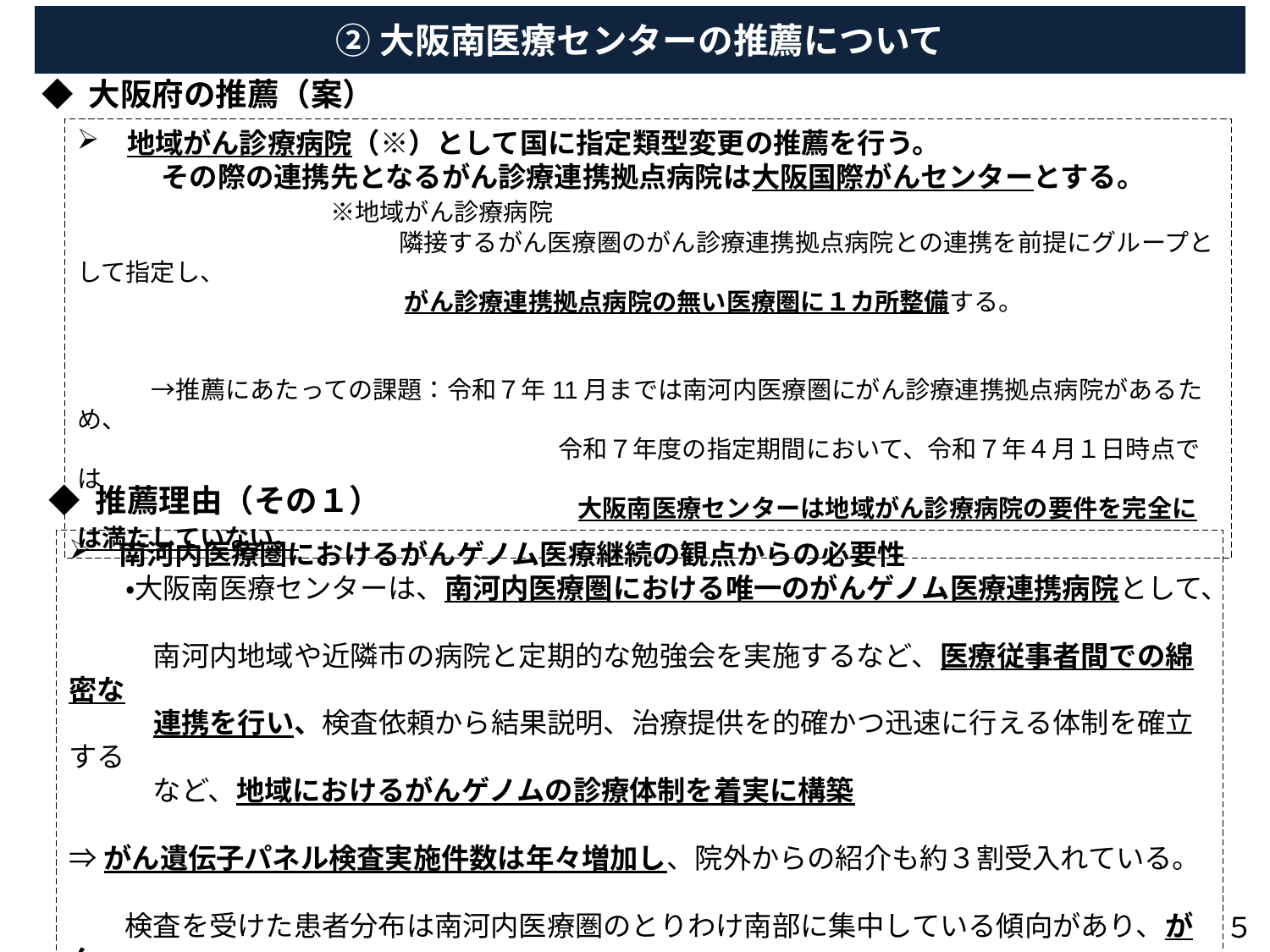

②大阪南医療センターの推薦について
◆ 大阪府の推薦（案）
地域がん診療病院（※）として国に指定類型変更の推薦を行う。
　　　その際の連携先となるがん診療連携拠点病院は大阪国際がんセンターとする。
　　　　　　　　　※地域がん診療病院
　　　　　　　　　　　　　隣接するがん医療圏のがん診療連携拠点病院との連携を前提にグループとして指定し、
　　　　　　　　　　　 　　がん診療連携拠点病院の無い医療圏に１カ所整備する。

　　　→推薦にあたっての課題：令和７年11月までは南河内医療圏にがん診療連携拠点病院があるため、
　　　　　　　　　　　　　　　　　　 　 令和７年度の指定期間において、令和７年４月１日時点では
　　　　　　　　　　　　　　　　　　　　 大阪南医療センターは地域がん診療病院の要件を完全には満たしていない。
◆ 推薦理由（その１）
南河内医療圏におけるがんゲノム医療継続の観点からの必要性
　　・大阪南医療センターは、南河内医療圏における唯一のがんゲノム医療連携病院として、
　　　南河内地域や近隣市の病院と定期的な勉強会を実施するなど、医療従事者間での綿密な
　　　連携を行い、検査依頼から結果説明、治療提供を的確かつ迅速に行える体制を確立する
　　　など、地域におけるがんゲノムの診療体制を着実に構築

⇒がん遺伝子パネル検査実施件数は年々増加し、院外からの紹介も約３割受入れている。　
　　検査を受けた患者分布は南河内医療圏のとりわけ南部に集中している傾向があり、がん
　　ゲノム医療を希望する患者が身近な地域で的確かつ迅速な治療を受けるためには、国指定
　　の継続が不可欠。
５